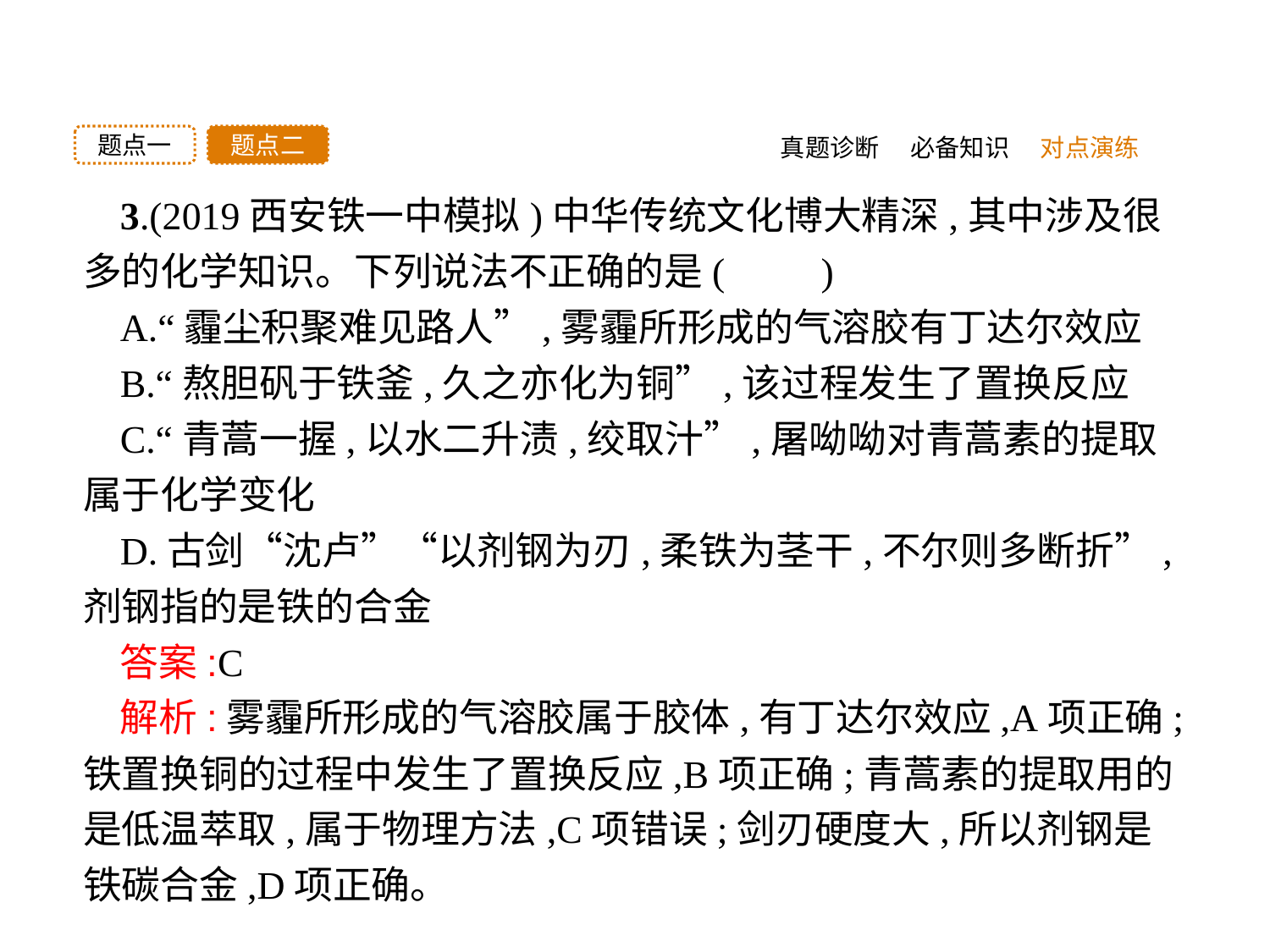

题点二
题点一
真题诊断
必备知识
对点演练
3.(2019西安铁一中模拟)中华传统文化博大精深,其中涉及很多的化学知识。下列说法不正确的是(　　)
A.“霾尘积聚难见路人”,雾霾所形成的气溶胶有丁达尔效应
B.“熬胆矾于铁釜,久之亦化为铜”,该过程发生了置换反应
C.“青蒿一握,以水二升渍,绞取汁”,屠呦呦对青蒿素的提取属于化学变化
D.古剑“沈卢”“以剂钢为刃,柔铁为茎干,不尔则多断折”,剂钢指的是铁的合金
答案:C
解析:雾霾所形成的气溶胶属于胶体,有丁达尔效应,A项正确;铁置换铜的过程中发生了置换反应,B项正确;青蒿素的提取用的是低温萃取,属于物理方法,C项错误;剑刃硬度大,所以剂钢是铁碳合金,D项正确。